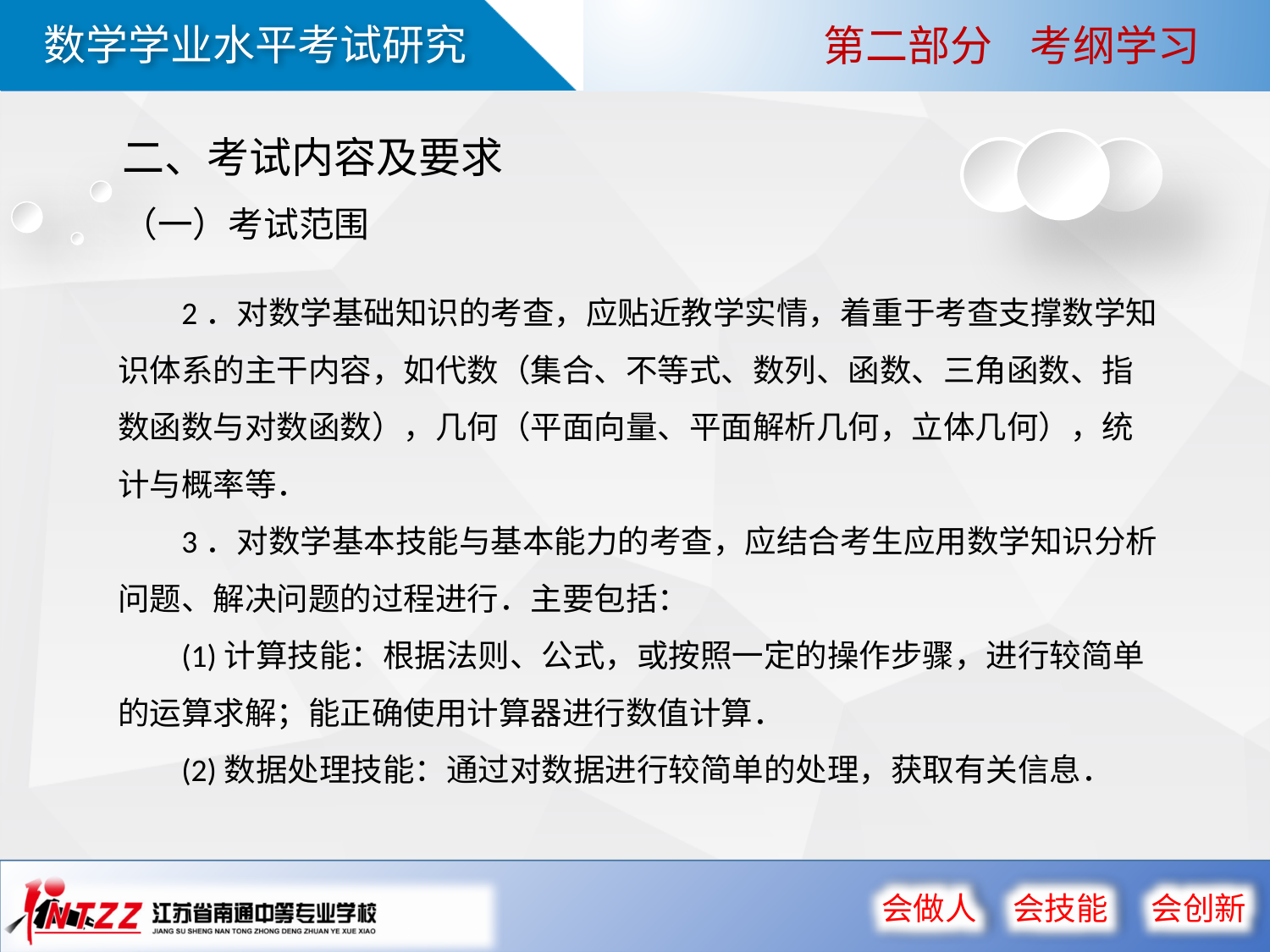

第二部分    考纲学习
二、考试内容及要求

（一）考试范围

2．对数学基础知识的考查，应贴近教学实情，着重于考查支撑数学知识体系的主干内容，如代数（集合、不等式、数列、函数、三角函数、指数函数与对数函数），几何（平面向量、平面解析几何，立体几何），统计与概率等．
3．对数学基本技能与基本能力的考查，应结合考生应用数学知识分析问题、解决问题的过程进行．主要包括：
(1)计算技能：根据法则、公式，或按照一定的操作步骤，进行较简单的运算求解；能正确使用计算器进行数值计算．
(2)数据处理技能：通过对数据进行较简单的处理，获取有关信息．